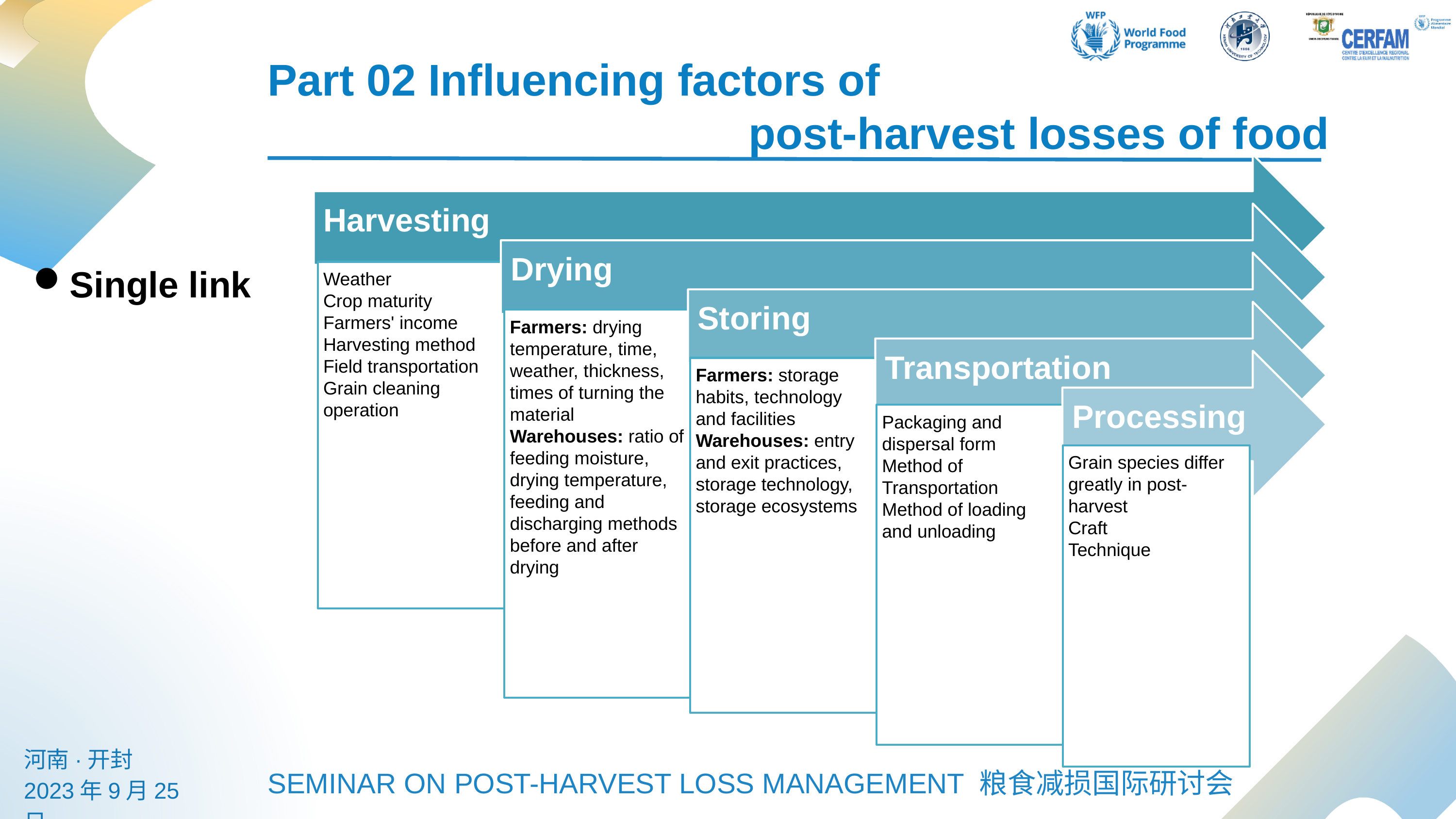

Part 02 Influencing factors of
             post-harvest losses of food
Harvesting
Weather
Crop maturity
Farmers' income
Harvesting method
Field transportation
Grain cleaning operation
Drying
Farmers: drying temperature, time, weather, thickness, times of turning the material
Warehouses: ratio of feeding moisture, drying temperature, feeding and discharging methods before and after drying

Storing
Farmers: storage habits, technology and facilities
Warehouses: entry and exit practices, storage technology, storage ecosystems

Transportation
Packaging and dispersal form
Method of Transportation
Method of loading and unloading
Processing
Grain species differ greatly in post-harvest
Craft
Technique

Single link

河南·开封
2023年9月25日
SEMINAR ON POST-HARVEST LOSS MANAGEMENT 粮食减损国际研讨会